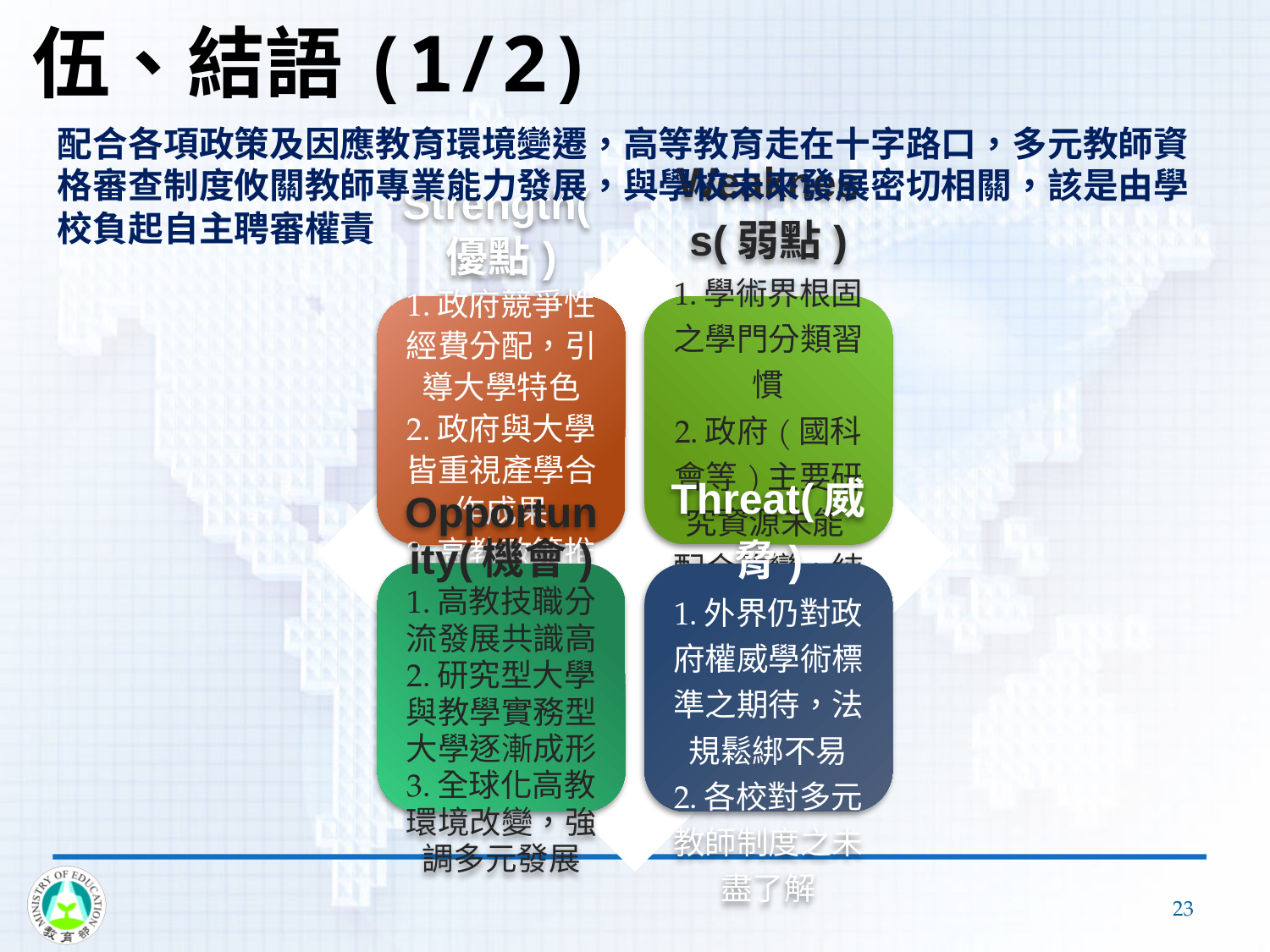

伍、結語(1/2)
配合各項政策及因應教育環境變遷，高等教育走在十字路口，多元教師資格審查制度攸關教師專業能力發展，與學校未來發展密切相關，該是由學校負起自主聘審權責
1.政府競爭性經費分配，引導大學特色
2.政府與大學皆重視產學合作成果
2.各校對多元教師制度之未盡了解
1.學術界根固之學門分類習慣
2.研究型大學與教學實務型大學逐漸成形
3.全球化高教環境改變，強調多元發展
23